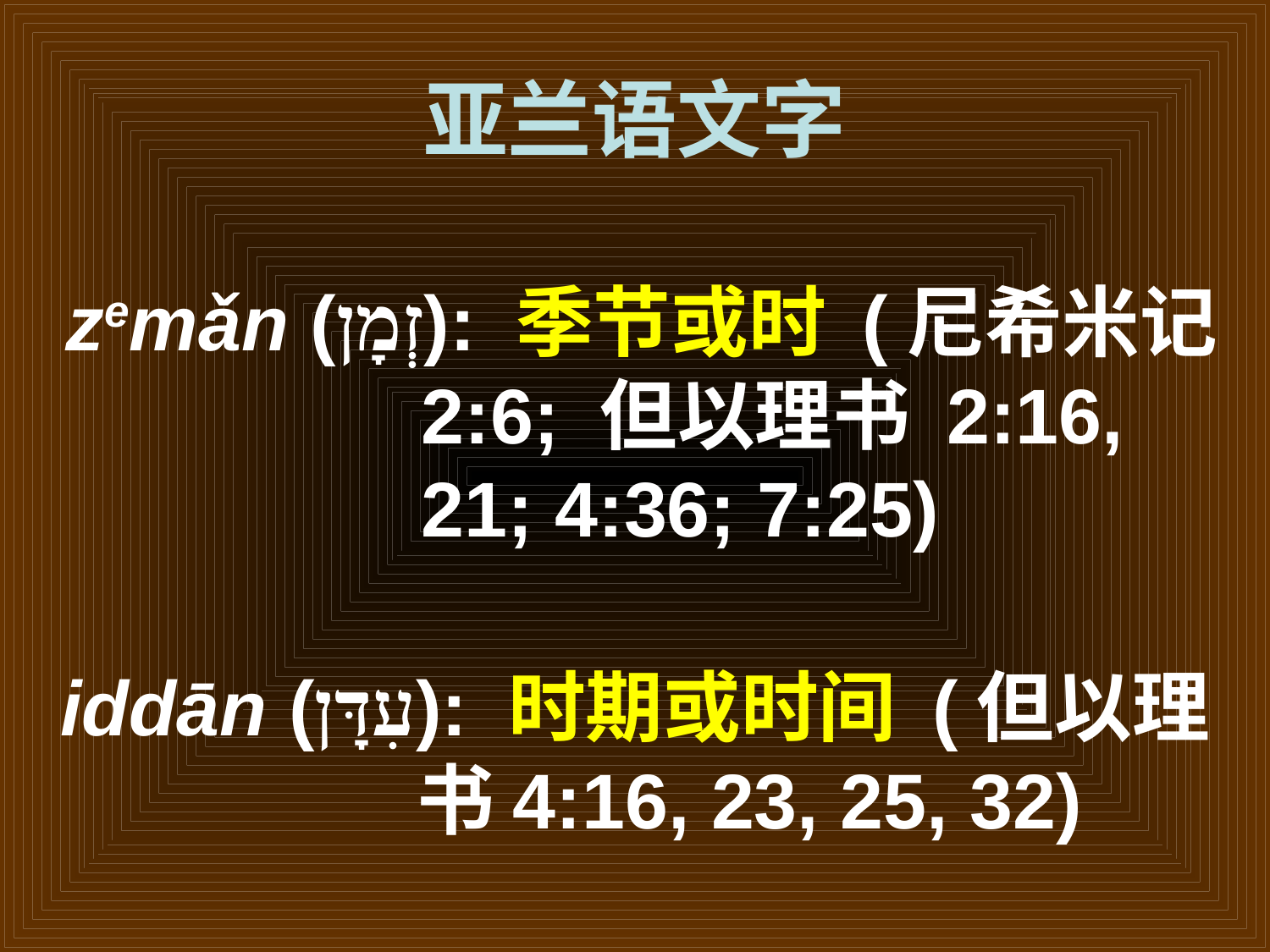

亚兰语文字
zemǎn (זְמָן): 季节或时 (尼希米记2:6; 但以理书 2:16, 21; 4:36; 7:25)
iddān (עִדָּן): 时期或时间 (但以理书4:16, 23, 25, 32)